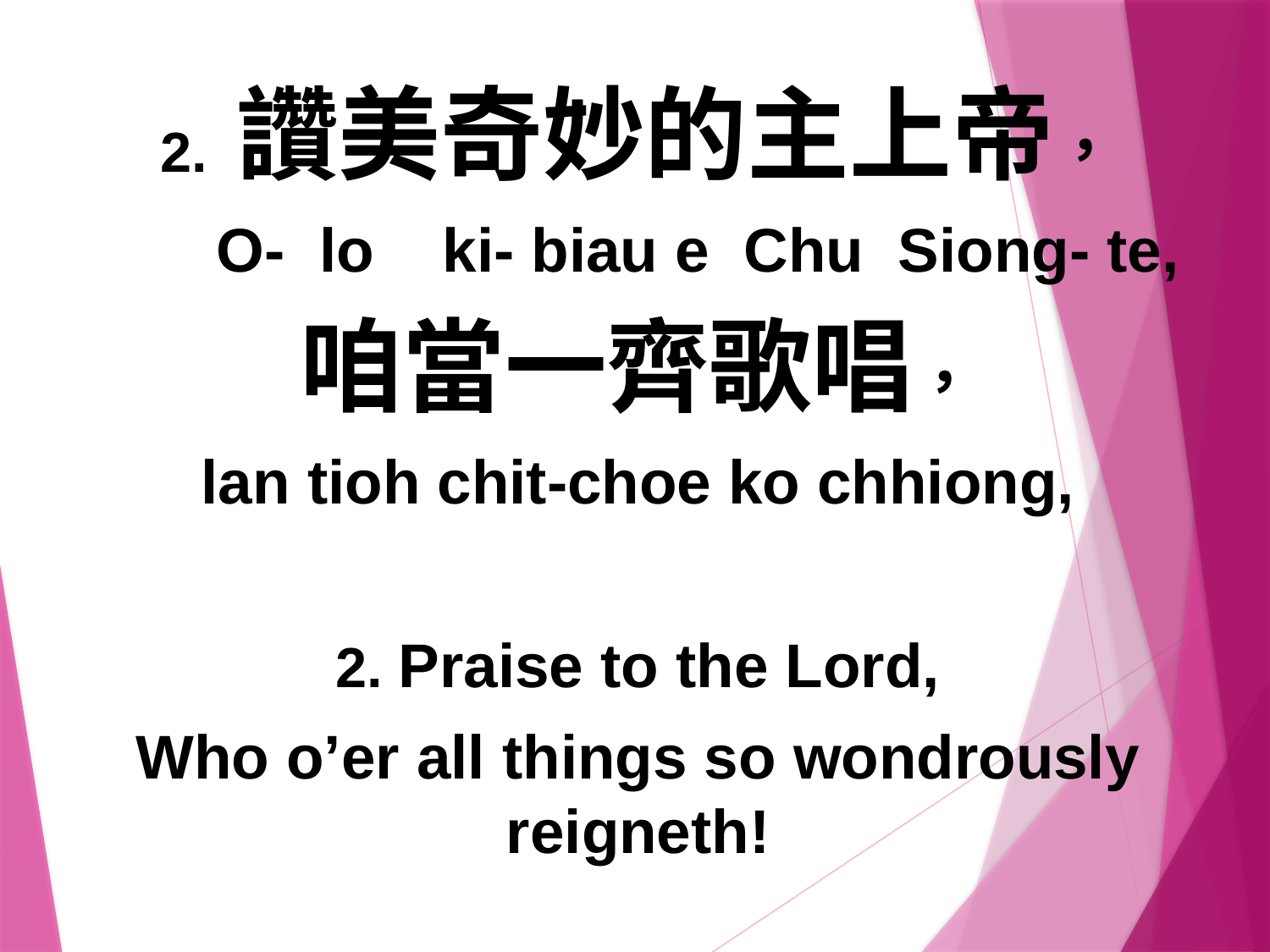

2. 讚美奇妙的主上帝，
       O-  lo    ki- biau e  Chu  Siong- te,
咱當一齊歌唱，
lan tioh chit-choe ko chhiong,

2. Praise to the Lord,
Who o’er all things so wondrously reigneth!